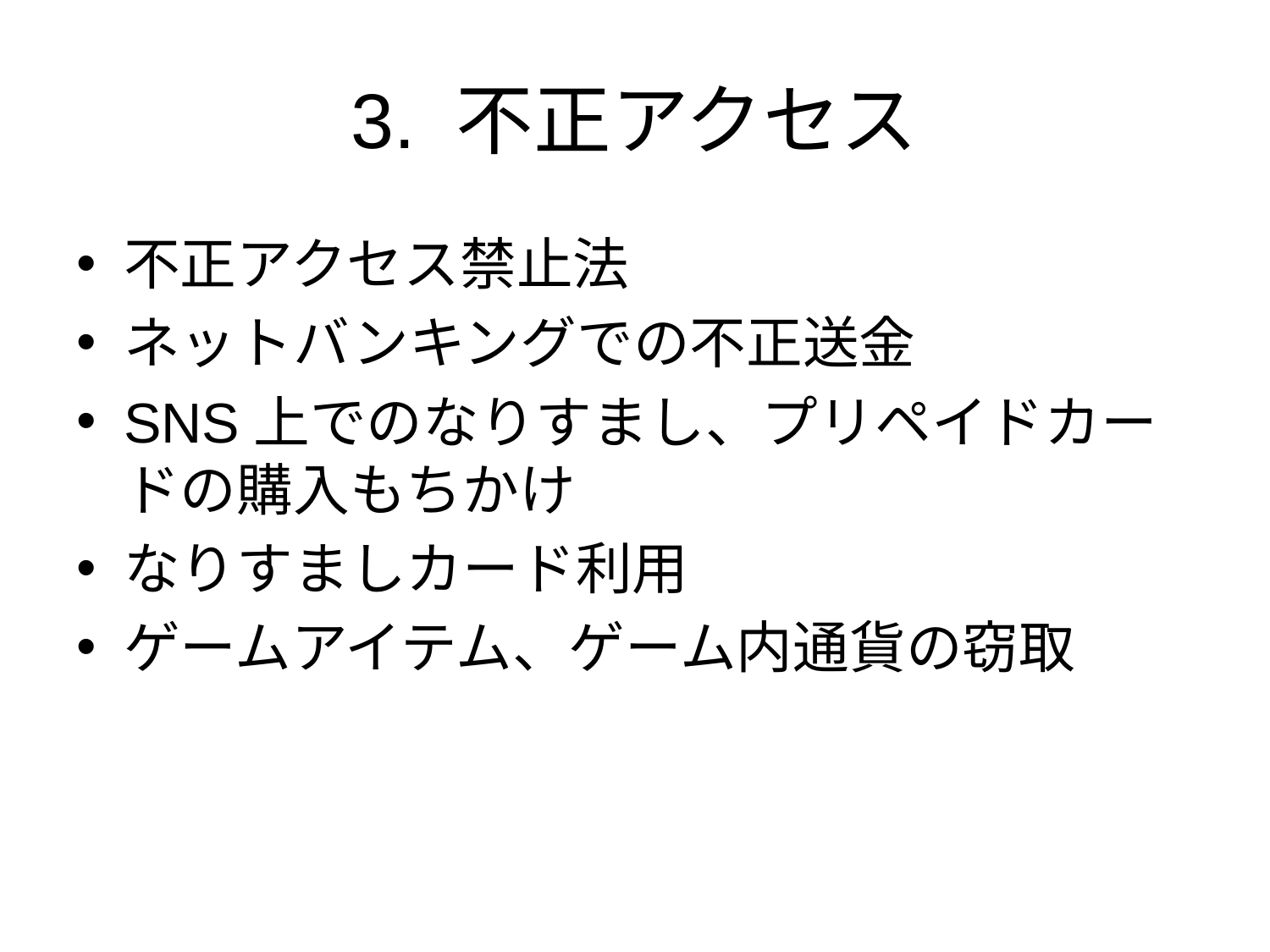

# 3. 不正アクセス
不正アクセス禁止法
ネットバンキングでの不正送金
SNS上でのなりすまし、プリペイドカードの購入もちかけ
なりすましカード利用
ゲームアイテム、ゲーム内通貨の窃取